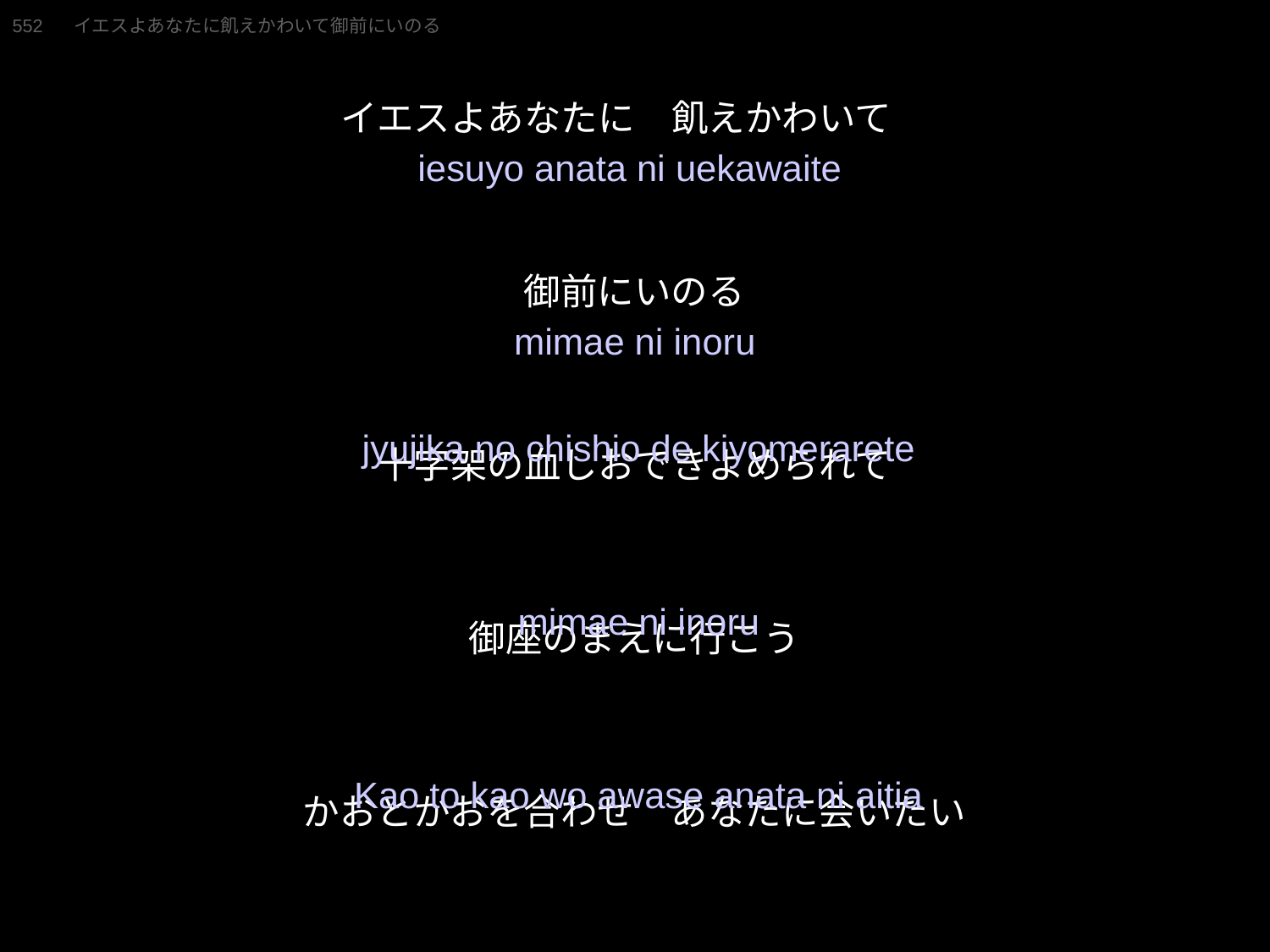

220403.pptx
いえすよあなたにうえかわいてみまえにいのる
552 　イエスよあなたに飢えかわいて御前にいのる
★W
イエスよあなたに　飢えかわいて

御前にいのる
十字架の血しおできよめられて　御座のまえに行こう
十字架の血しおできよめられて

御座のまえに行こう

かおとかおを合わせ　あなたに会いたい

まことの聖所で　 あなたを見上げる
★４
iesuyo anata ni uekawaite

mimae ni inoru
jyujika no chishio de kiyomerarete

mimae ni inoru

Kao to kao wo awase anata ni aitia

Makoto no seijyo de anata wo miageru